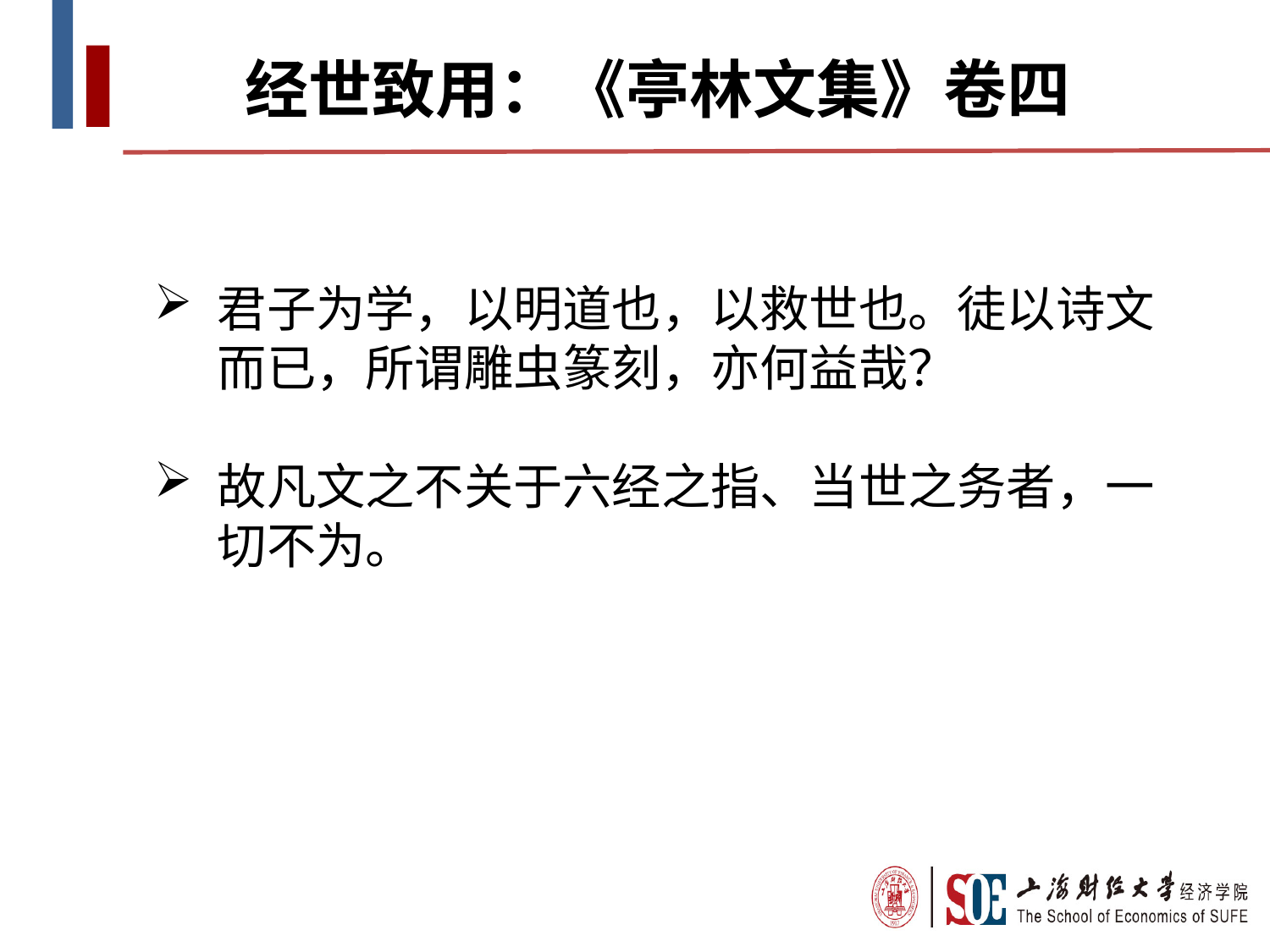

经世致用：《亭林文集》卷四

君子为学，以明道也，以救世也。徒以诗文而已，所谓雕虫篆刻，亦何益哉？

故凡文之不关于六经之指、当世之务者，一切不为。